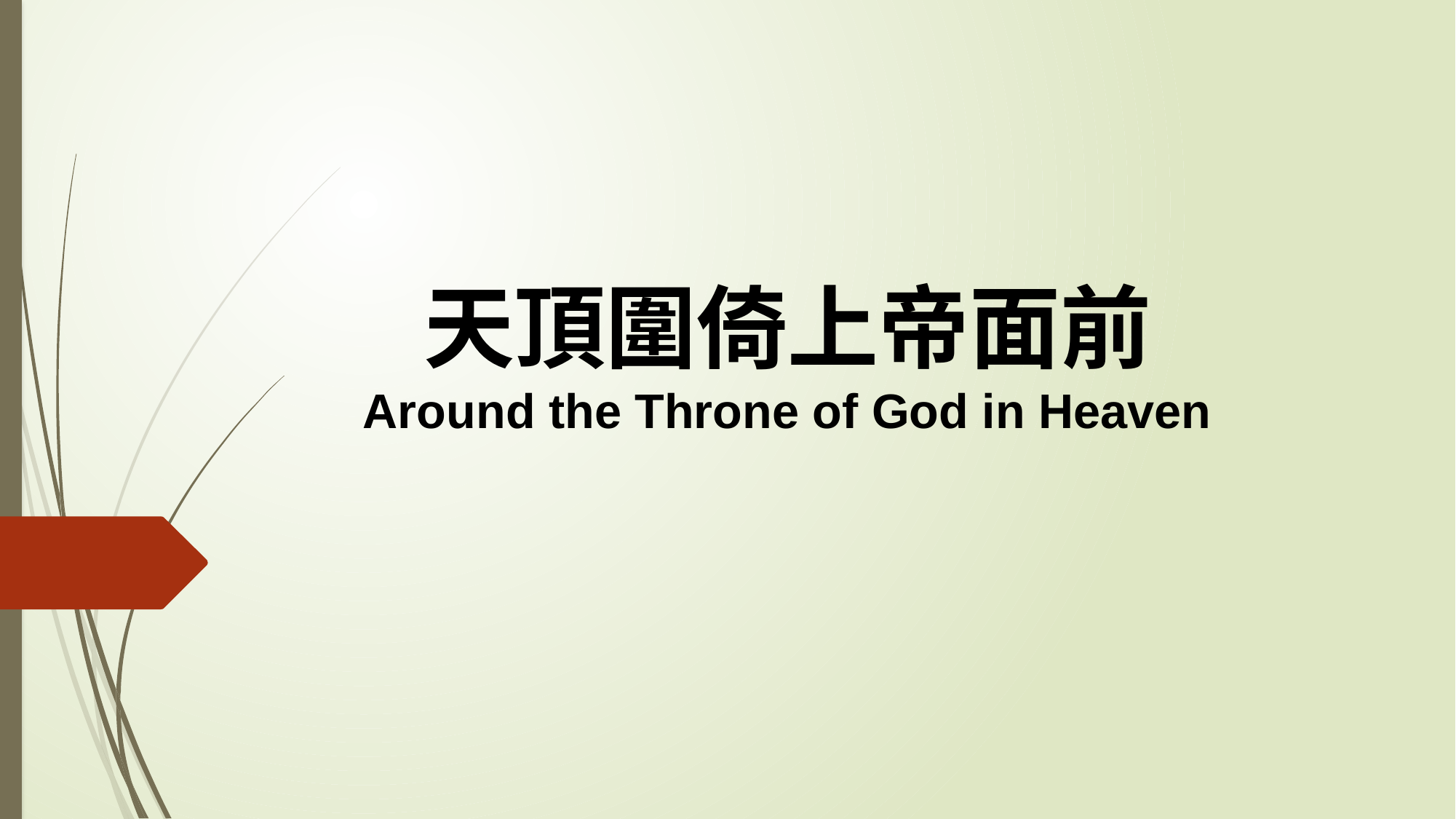

# 天頂圍倚上帝面前 Around the Throne of God in Heaven